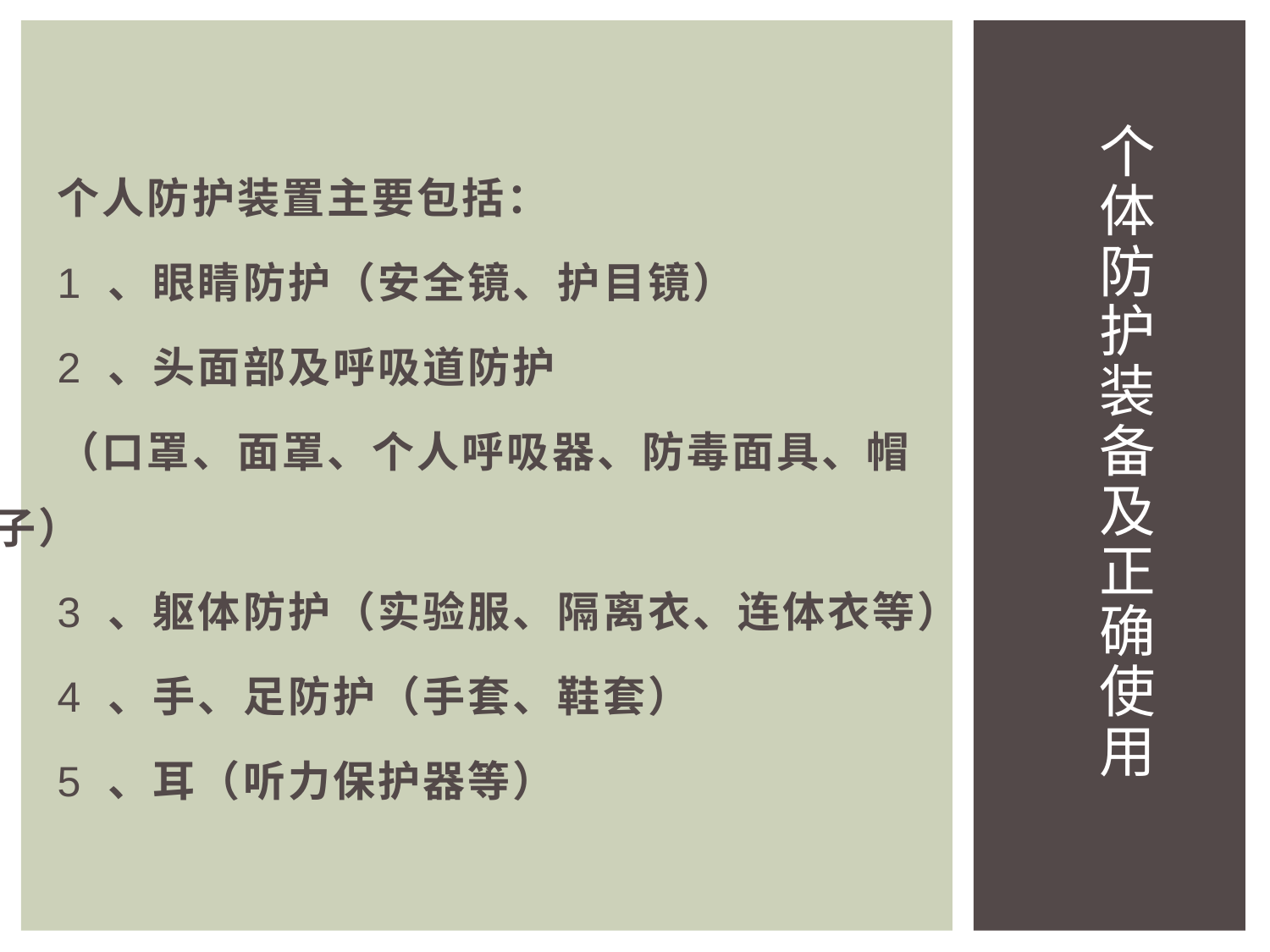

# 个体防护装备及正确使用
个人防护装置主要包括：
1 、眼睛防护（安全镜、护目镜）
2 、头面部及呼吸道防护
（口罩、面罩、个人呼吸器、防毒面具、帽子）
3 、躯体防护（实验服、隔离衣、连体衣等）
4 、手、足防护（手套、鞋套）
5 、耳（听力保护器等）